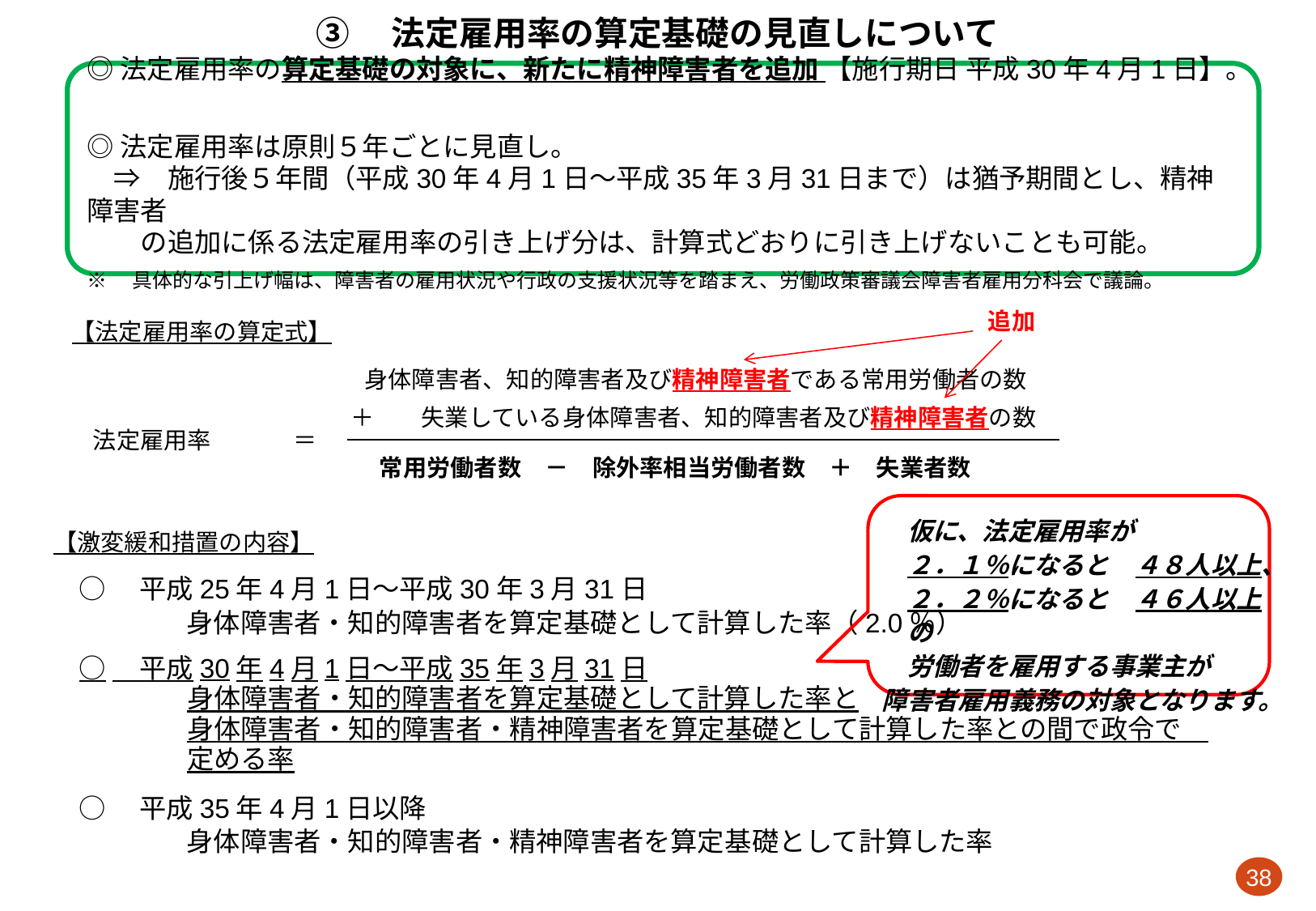

③　法定雇用率の算定基礎の見直しについて
◎法定雇用率の算定基礎の対象に、新たに精神障害者を追加 【施行期日 平成30年4月1日】。
◎法定雇用率は原則５年ごとに見直し。
　⇒　施行後５年間（平成30年4月1日～平成35年3月31日まで）は猶予期間とし、精神障害者
　　の追加に係る法定雇用率の引き上げ分は、計算式どおりに引き上げないことも可能。
※　具体的な引上げ幅は、障害者の雇用状況や行政の支援状況等を踏まえ、労働政策審議会障害者雇用分科会で議論。
追加
【法定雇用率の算定式】
 身体障害者、知的障害者及び精神障害者である常用労働者の数
＋　　失業している身体障害者、知的障害者及び精神障害者の数
法定雇用率
＝
常用労働者数　－　除外率相当労働者数　＋　失業者数
仮に
　仮に、法定雇用率が
　２．１％になると　４８人以上、
　２．２％になると　４６人以上　の
　労働者を雇用する事業主が
障害者雇用義務の対象となります。
【激変緩和措置の内容】
○　平成25年4月1日～平成30年3月31日
　　　　身体障害者・知的障害者を算定基礎として計算した率（2.0％）

○　平成30年4月1日～平成35年3月31日
　　　　身体障害者・知的障害者を算定基礎として計算した率と
　　　　身体障害者・知的障害者・精神障害者を算定基礎として計算した率との間で政令で
　　　　定める率

○　平成35年4月1日以降
　　　　身体障害者・知的障害者・精神障害者を算定基礎として計算した率
38